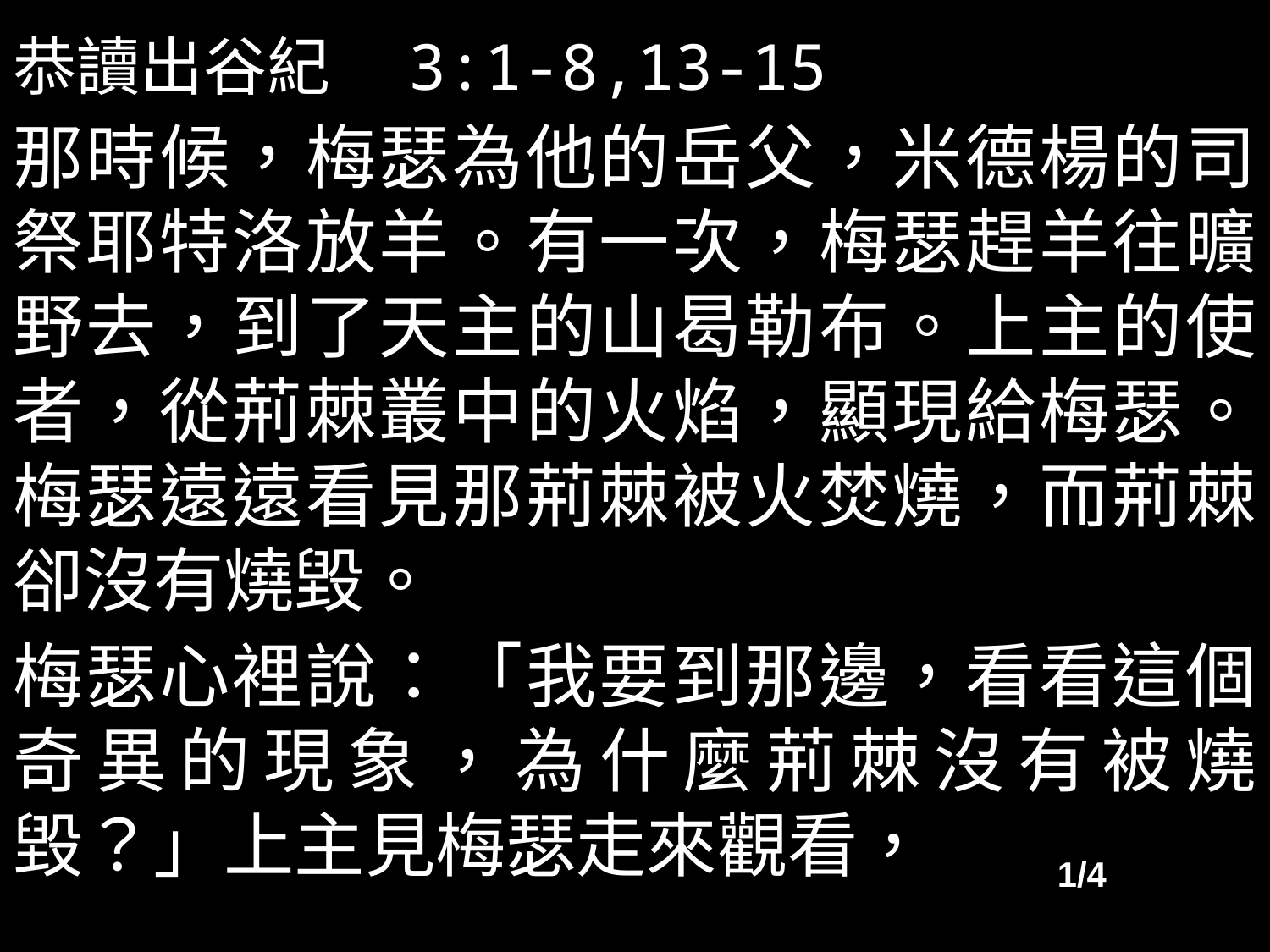

恭讀出谷紀　3:1-8,13-15
那時候，梅瑟為他的岳父，米德楊的司祭耶特洛放羊。有一次，梅瑟趕羊往曠野去，到了天主的山曷勒布。上主的使者，從荊棘叢中的火焰，顯現給梅瑟。梅瑟遠遠看見那荊棘被火焚燒，而荊棘卻沒有燒毀。
梅瑟心裡說：「我要到那邊，看看這個奇異的現象，為什麼荊棘沒有被燒毀？」上主見梅瑟走來觀看，
1/4